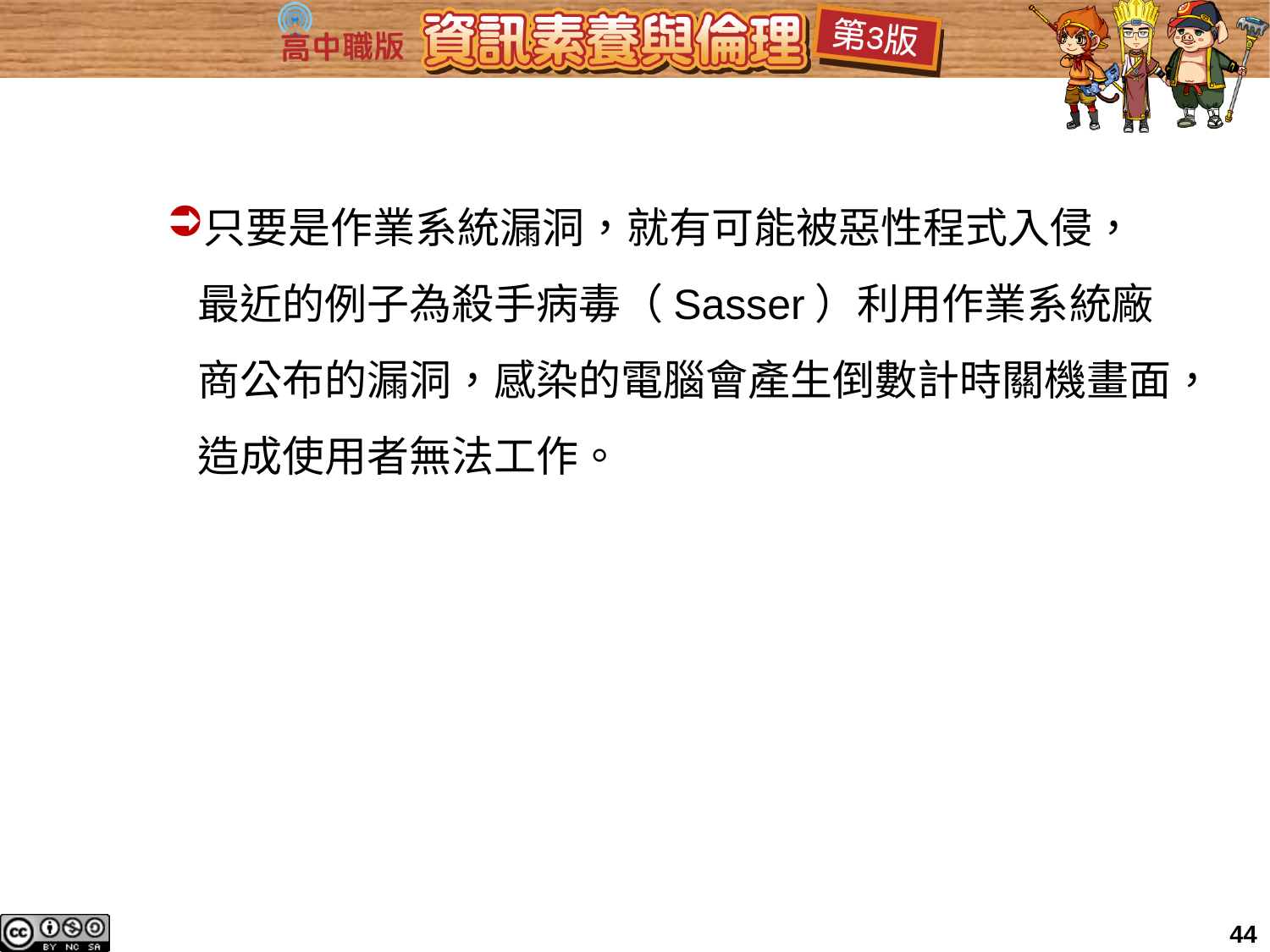

只要是作業系統漏洞，就有可能被惡性程式入侵，最近的例子為殺手病毒（Sasser）利用作業系統廠商公布的漏洞，感染的電腦會產生倒數計時關機畫面，造成使用者無法工作。
44